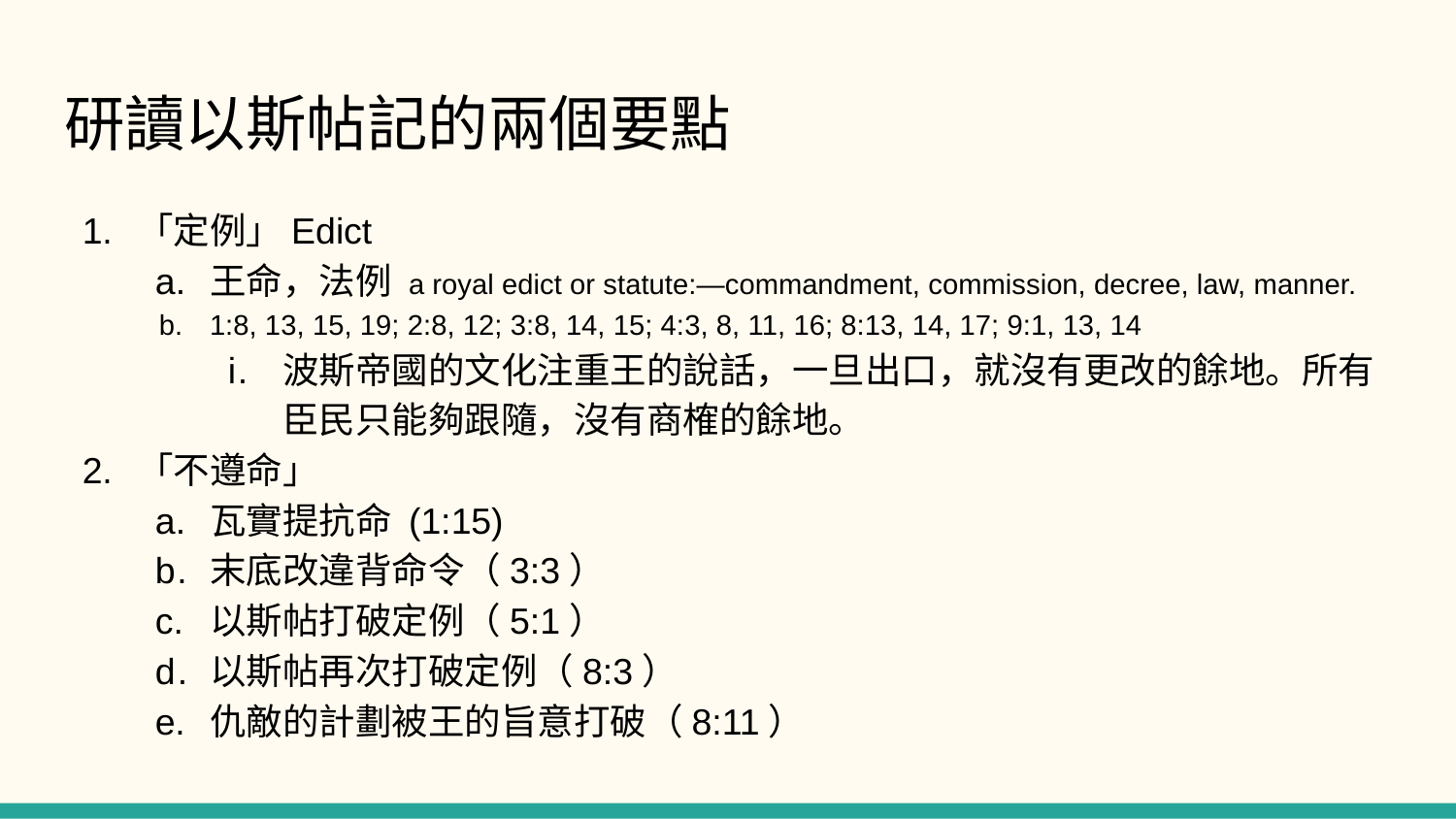

# 研讀以斯帖記的兩個要點
「定例」Edict
王命，法例 a royal edict or statute:—commandment, commission, decree, law, manner.
1:8, 13, 15, 19; 2:8, 12; 3:8, 14, 15; 4:3, 8, 11, 16; 8:13, 14, 17; 9:1, 13, 14
波斯帝國的文化注重王的說話，一旦出口，就沒有更改的餘地。所有臣民只能夠跟隨，沒有商榷的餘地。
「不遵命」
瓦實提抗命 (1:15)
末底改違背命令（3:3）
以斯帖打破定例（5:1）
以斯帖再次打破定例（8:3）
仇敵的計劃被王的旨意打破（8:11）